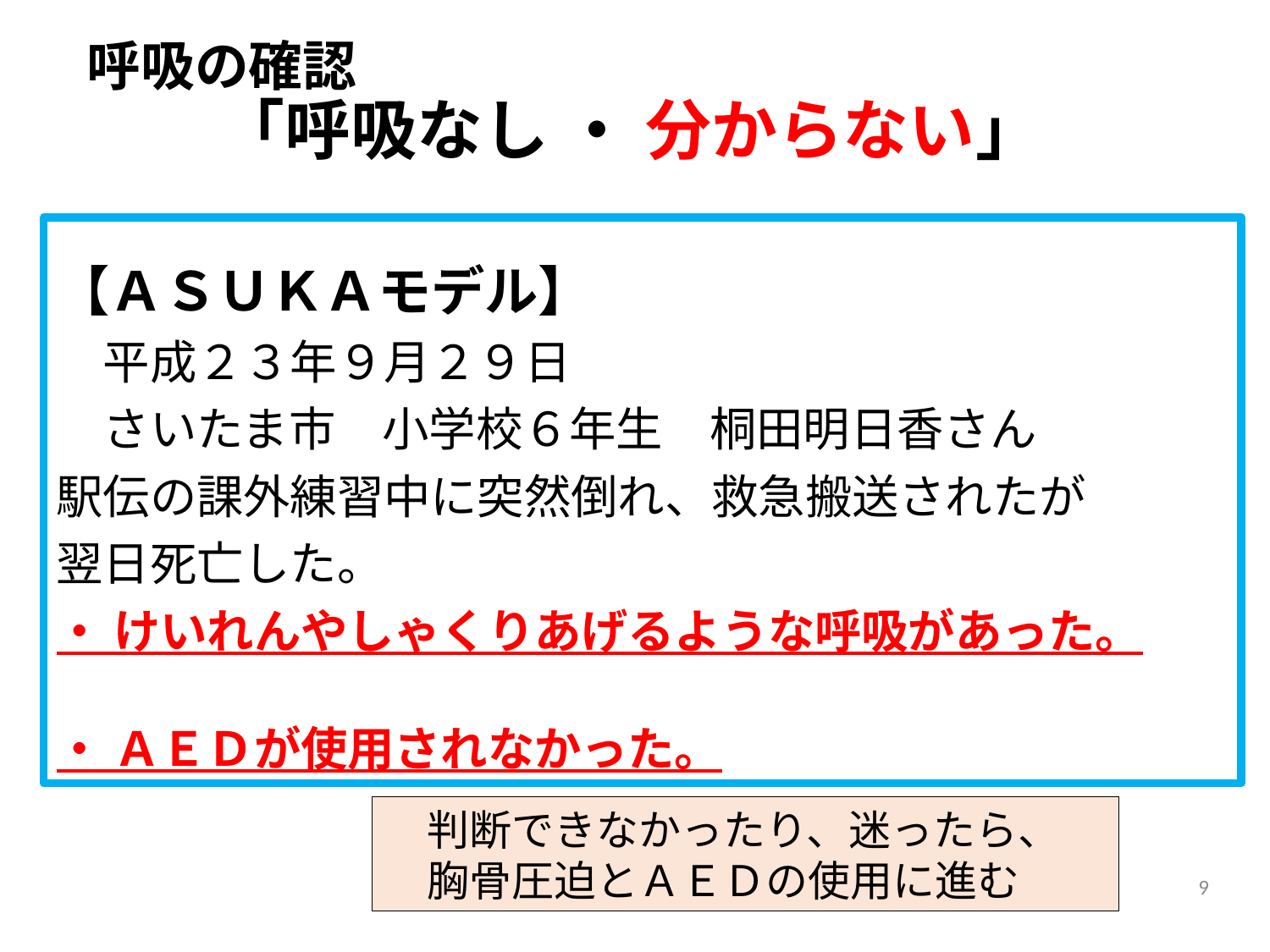

# 呼吸の確認 　　「呼吸なし ・ 分からない」」

【ＡＳＵＫＡモデル】
　平成２３年９月２９日
　さいたま市　小学校６年生　桐田明日香さん
駅伝の課外練習中に突然倒れ、救急搬送されたが
翌日死亡した。
・ けいれんやしゃくりあげるような呼吸があった。
・ ＡＥＤが使用されなかった。
　判断できなかったり、迷ったら、
　胸骨圧迫とＡＥＤの使用に進む
9